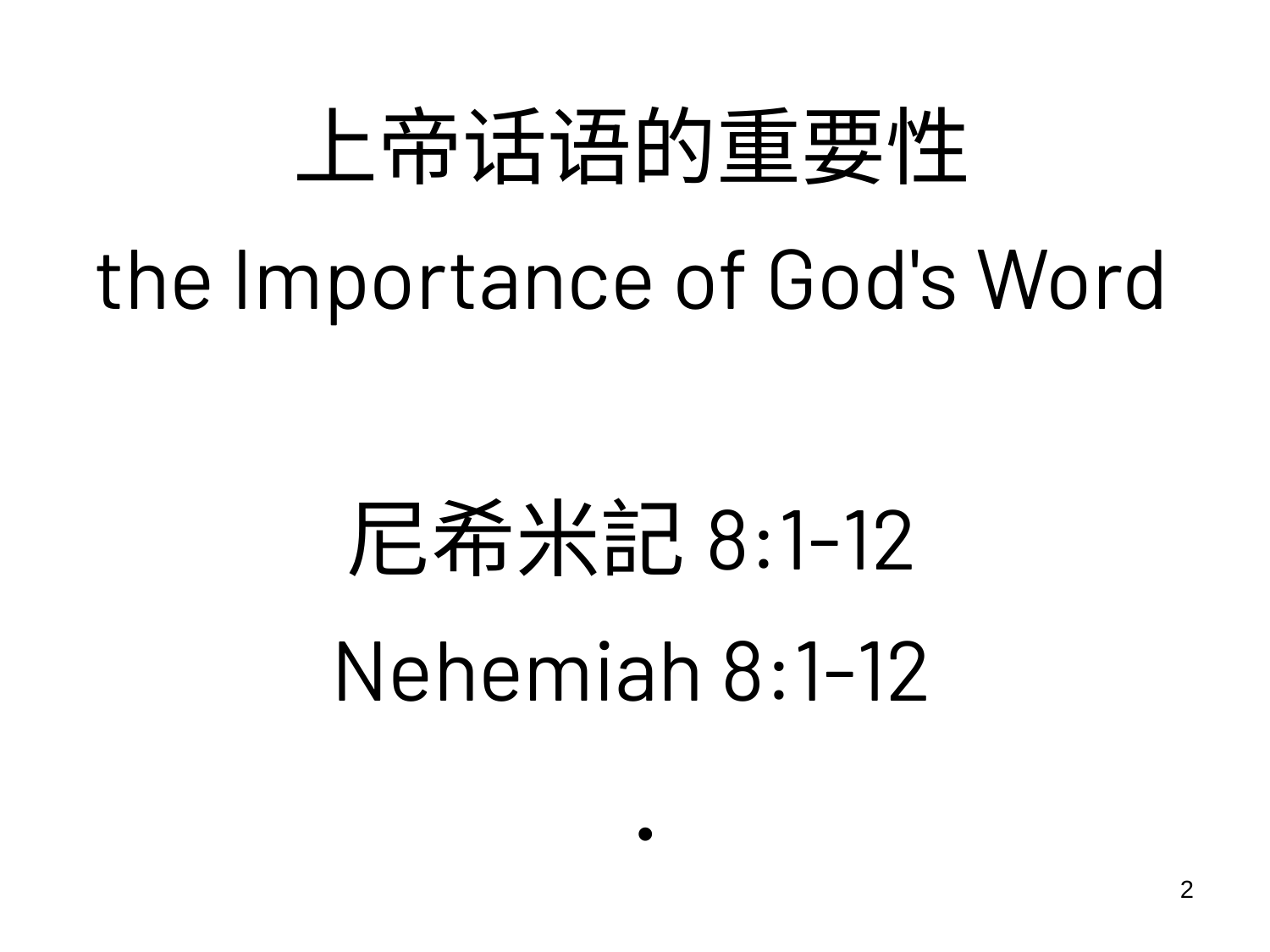

上帝话语的重要性
the Importance of God's Word

尼希米記8:1-12
Nehemiah 8:1-12

#
2